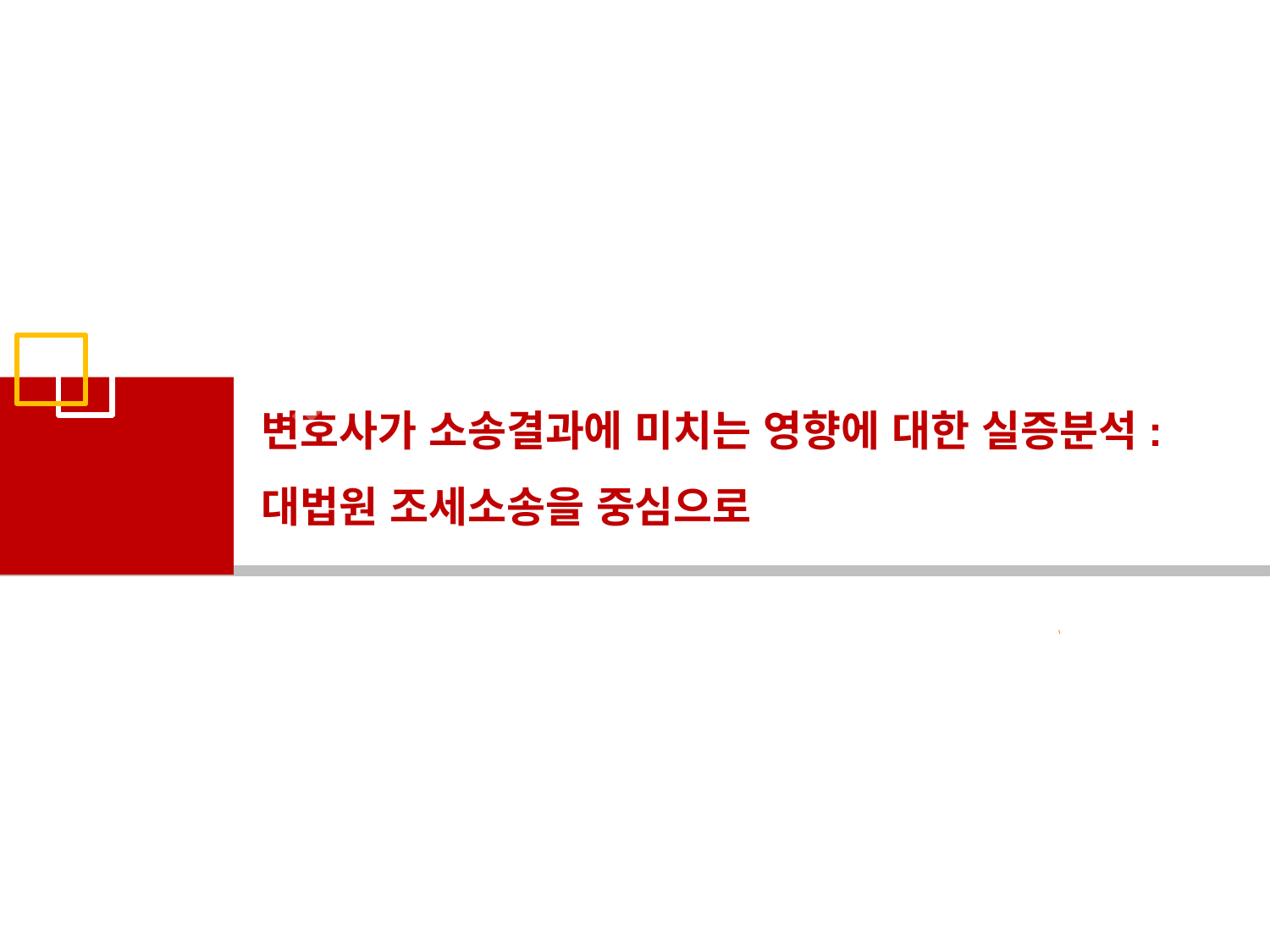

변호사가 소송결과에 미치는 영향에 대한 실증분석: 대법원 조세소송을 중심으로